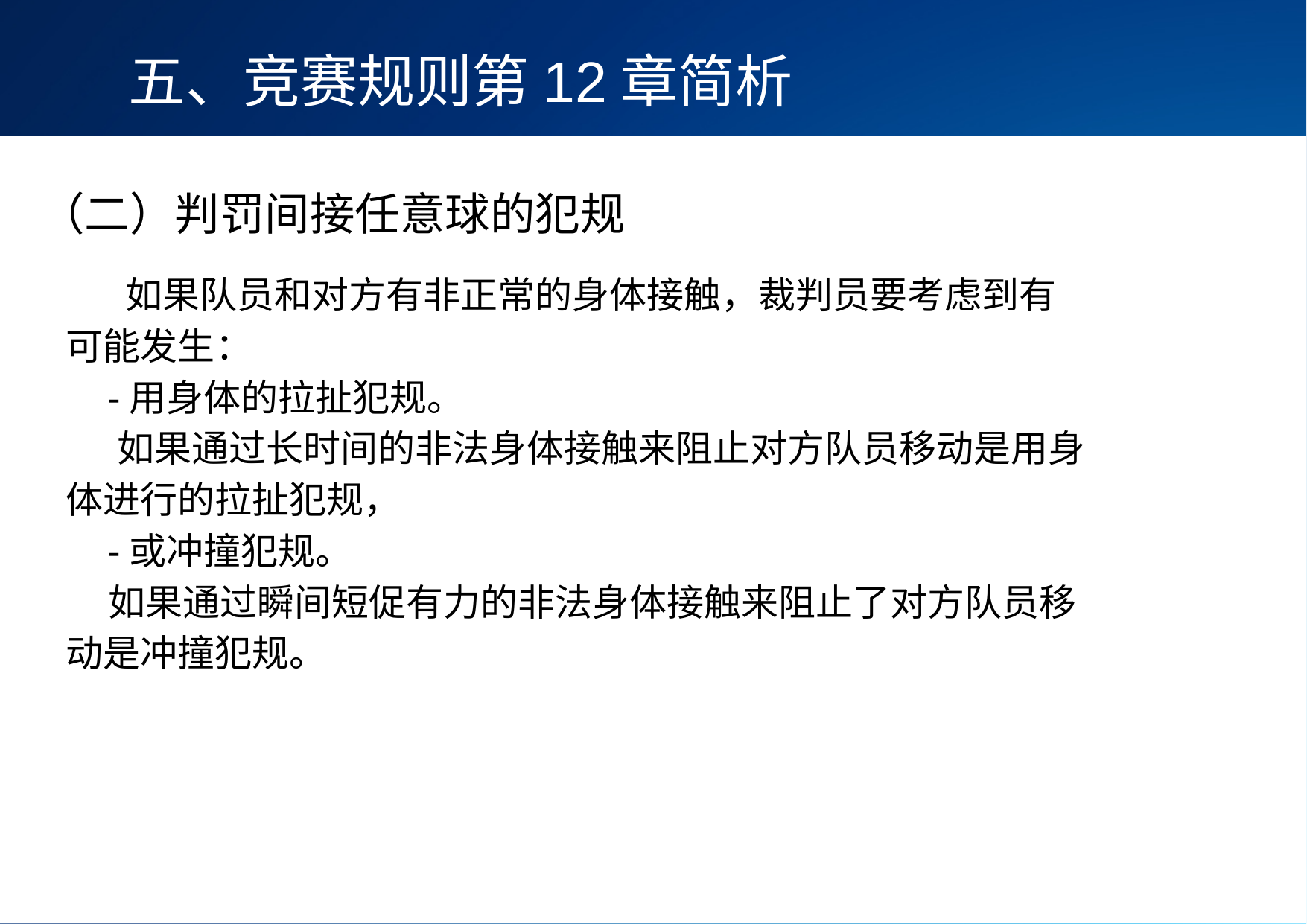

五、竞赛规则第12章简析

（二）判罚间接任意球的犯规
      如果队员和对方有非正常的身体接触，裁判员要考虑到有可能发生：
    -用身体的拉扯犯规。
     如果通过长时间的非法身体接触来阻止对方队员移动是用身体进行的拉扯犯规，
    -或冲撞犯规。
    如果通过瞬间短促有力的非法身体接触来阻止了对方队员移动是冲撞犯规。